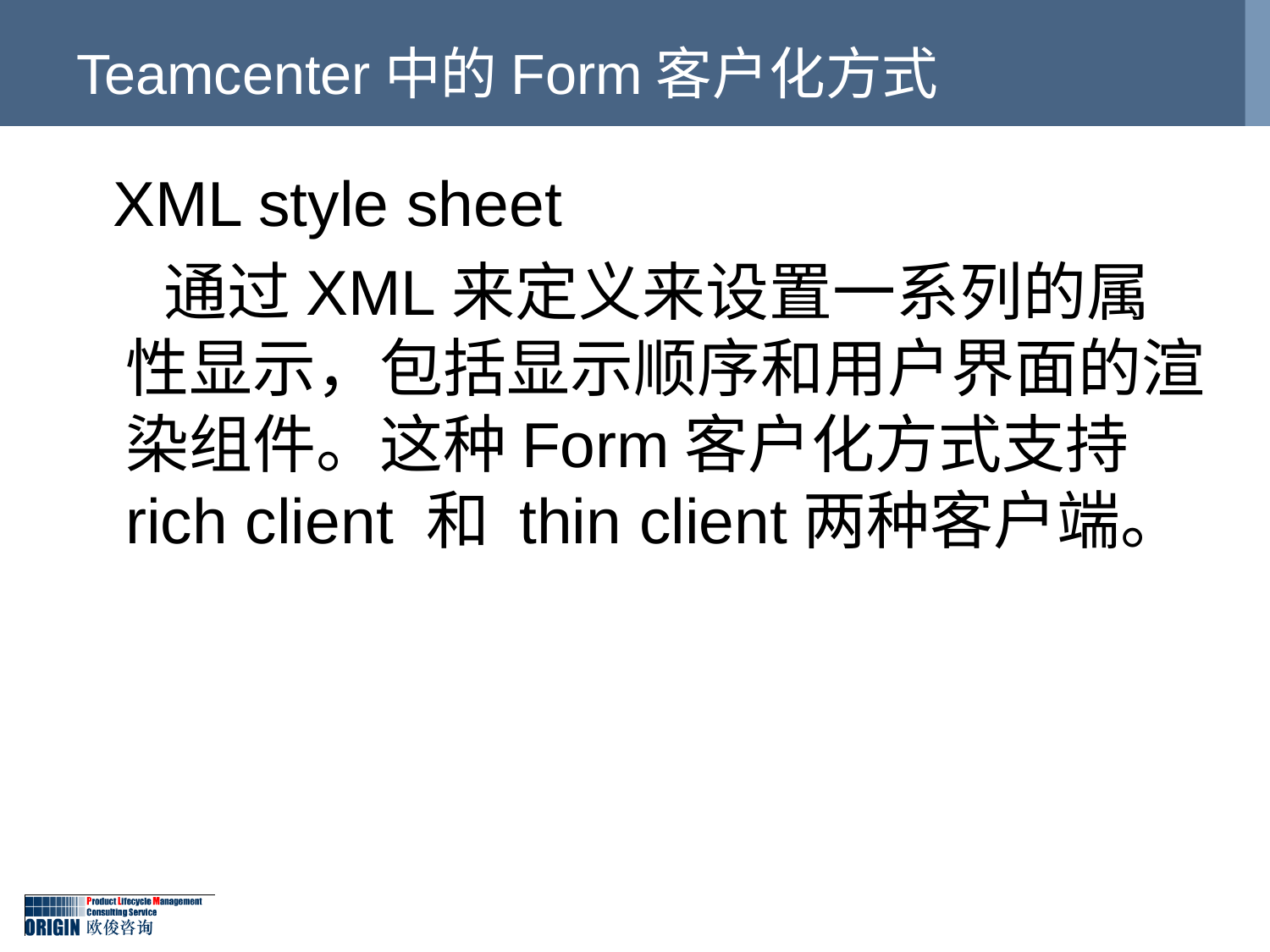

# Teamcenter中的Form客户化方式
  XML style sheet
     通过XML来定义来设置一系列的属性显示，包括显示顺序和用户界面的渲染组件。这种Form客户化方式支持rich client 和 thin client两种客户端。